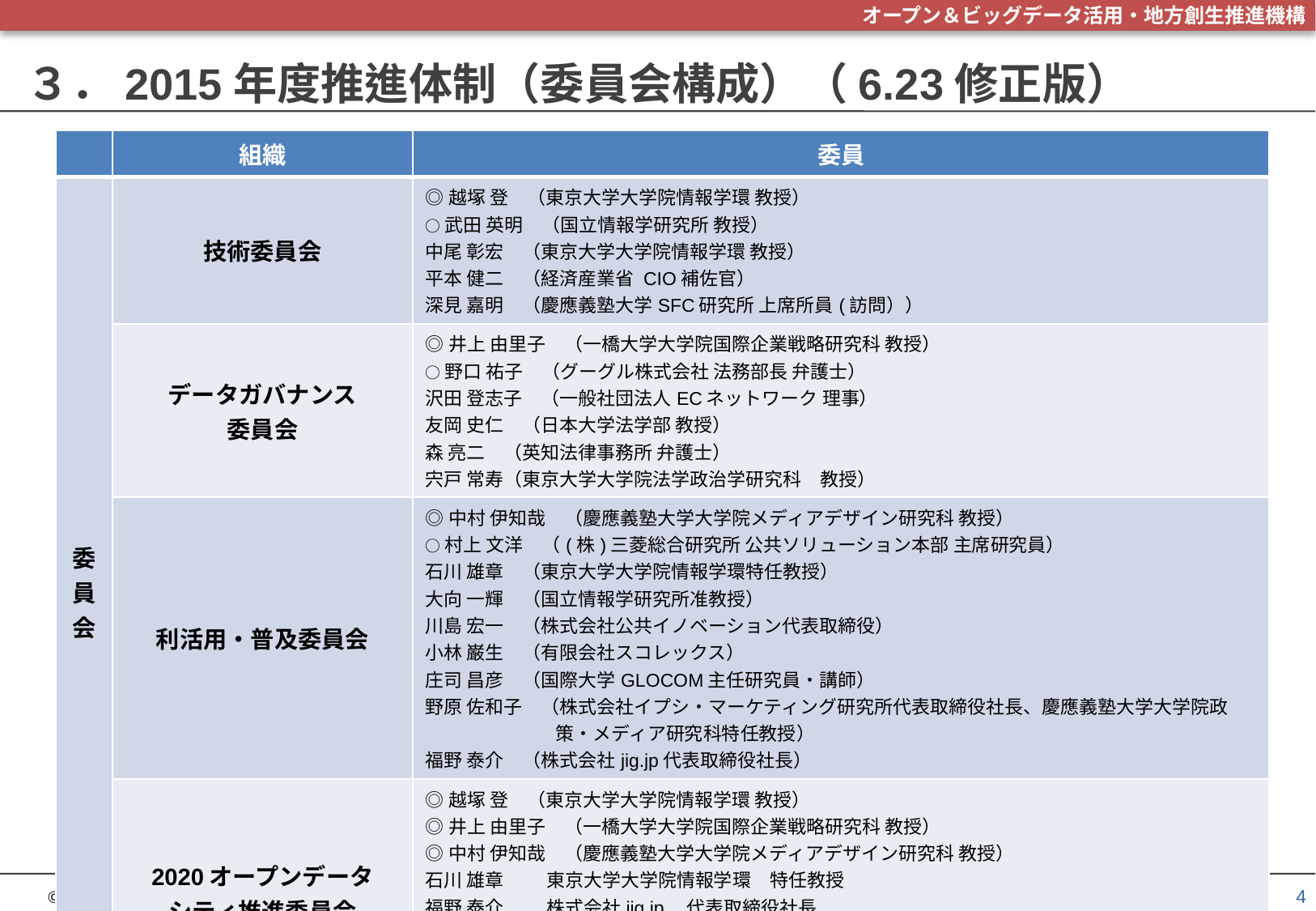

# ３．2015年度推進体制（委員会構成）（6.23修正版）
|  | 組織 | 委員 |
| --- | --- | --- |
| 委員会 | 技術委員会 | ◎越塚 登　（東京大学大学院情報学環 教授） ○武田 英明　（国立情報学研究所 教授） 中尾 彰宏　（東京大学大学院情報学環 教授） 平本 健二　（経済産業省 CIO補佐官） 深見 嘉明　（慶應義塾大学SFC研究所 上席所員(訪問）） |
|  | データガバナンス 委員会 | ◎井上 由里子　（一橋大学大学院国際企業戦略研究科 教授） ○野口 祐子　（グーグル株式会社 法務部長 弁護士） 沢田 登志子　（一般社団法人ECネットワーク 理事） 友岡 史仁　（日本大学法学部 教授） 森 亮二　（英知法律事務所 弁護士） 宍戸 常寿（東京大学大学院法学政治学研究科　教授） |
|  | 利活用・普及委員会 | ◎中村 伊知哉　（慶應義塾大学大学院メディアデザイン研究科 教授） ○村上 文洋　（(株)三菱総合研究所 公共ソリューション本部 主席研究員） 石川 雄章　（東京大学大学院情報学環特任教授） 大向 一輝　（国立情報学研究所准教授） 川島 宏一　（株式会社公共イノベーション代表取締役） 小林 巌生　（有限会社スコレックス） 庄司 昌彦　（国際大学GLOCOM主任研究員・講師） 野原 佐和子　（株式会社イプシ・マーケティング研究所代表取締役社長、慶應義塾大学大学院政策・メディア研究科特任教授） 福野 泰介　（株式会社jig.jp代表取締役社長） |
|  | 2020オープンデータ シティ推進委員会 | ◎越塚 登　（東京大学大学院情報学環 教授） ◎井上 由里子　（一橋大学大学院国際企業戦略研究科 教授） ◎中村 伊知哉　（慶應義塾大学大学院メディアデザイン研究科 教授） 石川 雄章 東京大学大学院情報学環　特任教授 福野 泰介 株式会社jig.jp　代表取締役社長 不破 泰 信州大学総合情報センター長　教授 森本 登志男 佐賀県最高情報統括監 (CIO) 仲伏達也　　　　三菱総合研究所 ビジョン2020推進センター長 主席研究員 |
4